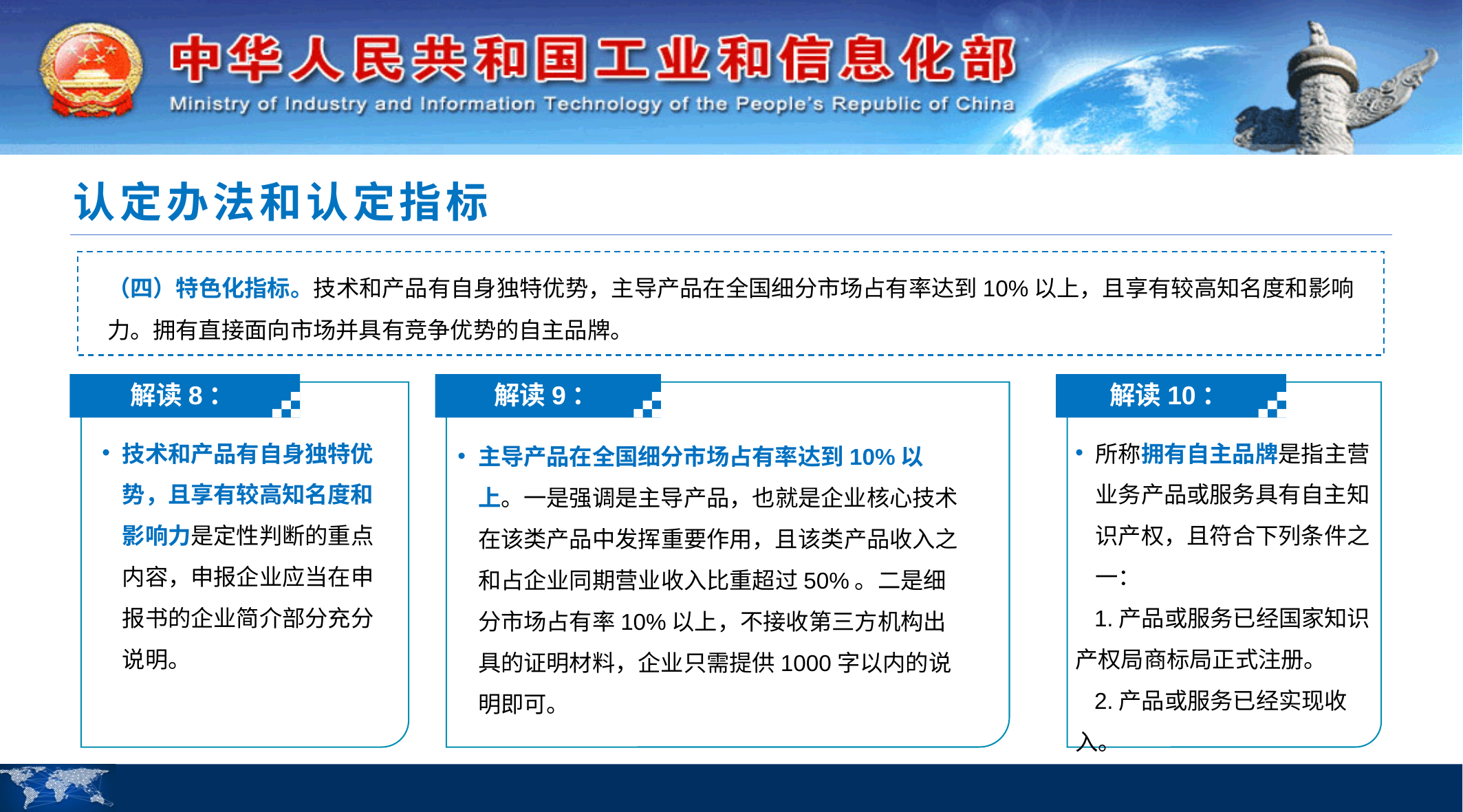

认定办法和认定指标
（四）特色化指标。技术和产品有自身独特优势，主导产品在全国细分市场占有率达到10%以上，且享有较高知名度和影响力。拥有直接面向市场并具有竞争优势的自主品牌。

解读9：

主导产品在全国细分市场占有率达到10%以上。一是强调是主导产品，也就是企业核心技术在该类产品中发挥重要作用，且该类产品收入之和占企业同期营业收入比重超过50%。二是细分市场占有率10%以上，不接收第三方机构出具的证明材料，企业只需提供1000字以内的说明即可。

解读10：

所称拥有自主品牌是指主营业务产品或服务具有自主知识产权，且符合下列条件之一：
   1.产品或服务已经国家知识产权局商标局正式注册。
   2.产品或服务已经实现收入。

解读8：

技术和产品有自身独特优势，且享有较高知名度和影响力是定性判断的重点内容，申报企业应当在申报书的企业简介部分充分说明。
11